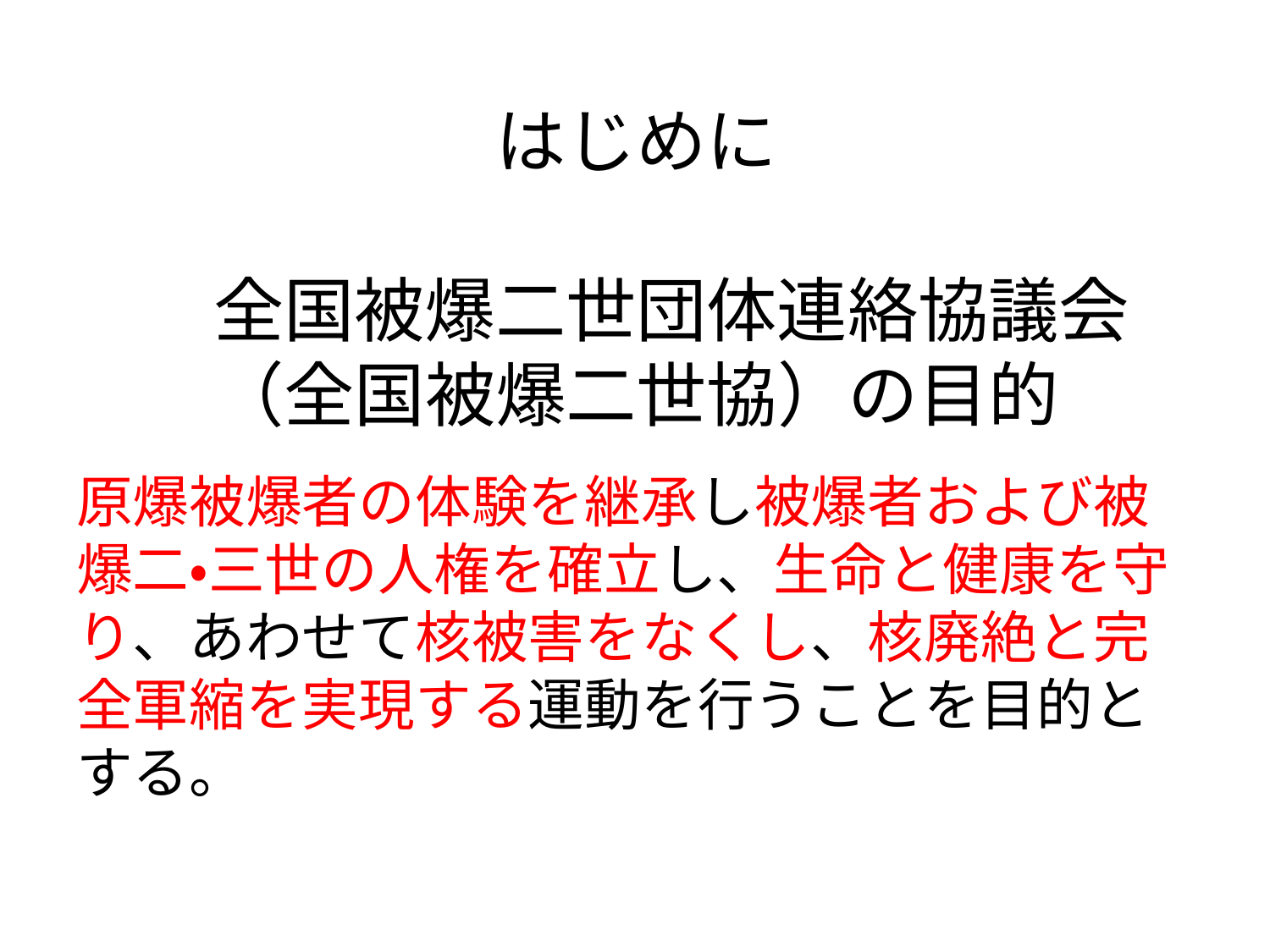

# はじめに 　全国被爆二世団体連絡協議会 （全国被爆二世協）の目的

原爆被爆者の体験を継承し被爆者および被爆二・三世の人権を確立し、生命と健康を守り、あわせて核被害をなくし、核廃絶と完全軍縮を実現する運動を行うことを目的とする。